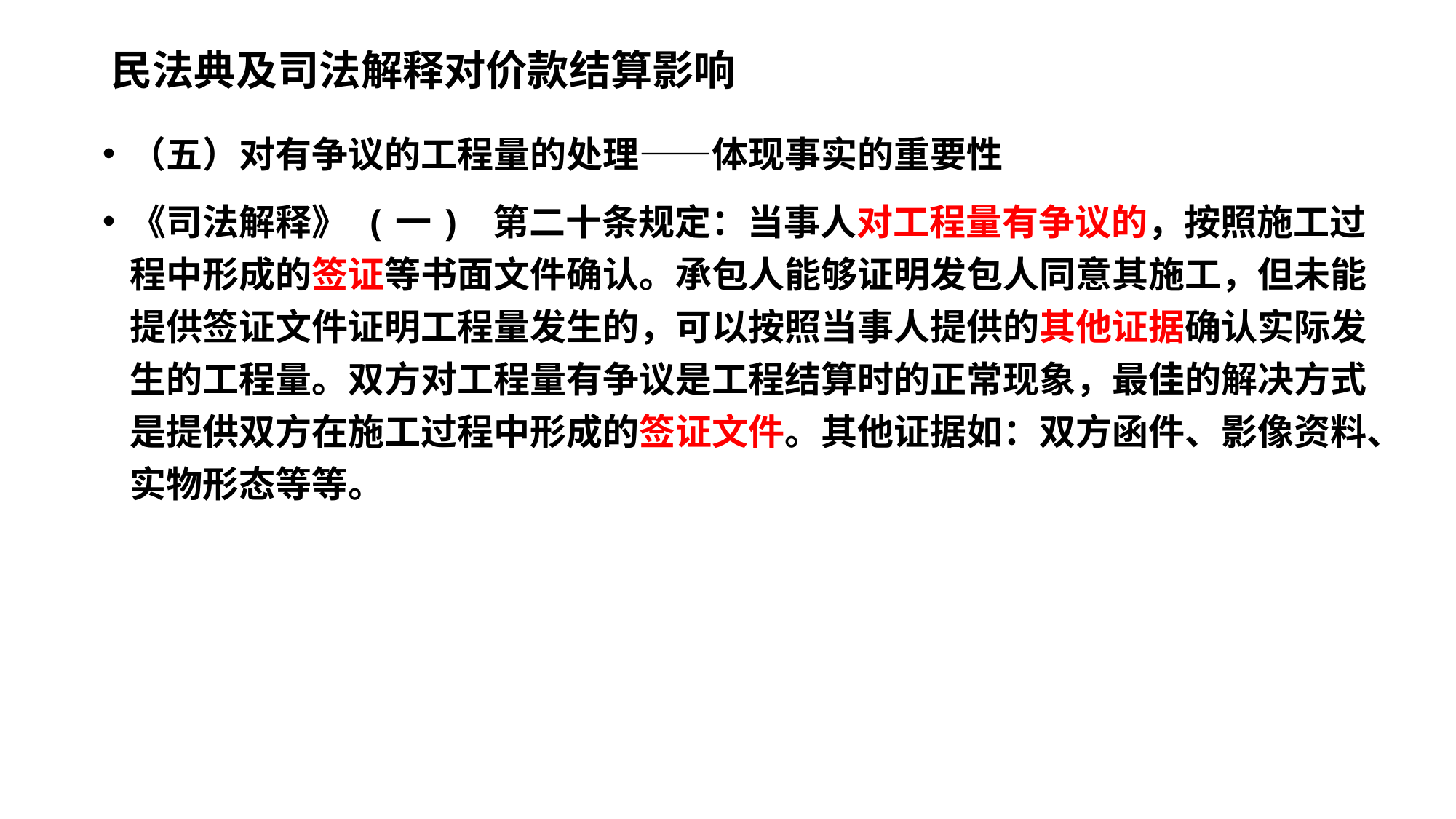

# 民法典及司法解释对价款结算影响
（五）对有争议的工程量的处理——体现事实的重要性
《司法解释》 (一) 第二十条规定：当事人对工程量有争议的，按照施工过程中形成的签证等书面文件确认。承包人能够证明发包人同意其施工，但未能提供签证文件证明工程量发生的，可以按照当事人提供的其他证据确认实际发生的工程量。双方对工程量有争议是工程结算时的正常现象，最佳的解决方式是提供双方在施工过程中形成的签证文件。其他证据如：双方函件、影像资料、实物形态等等。